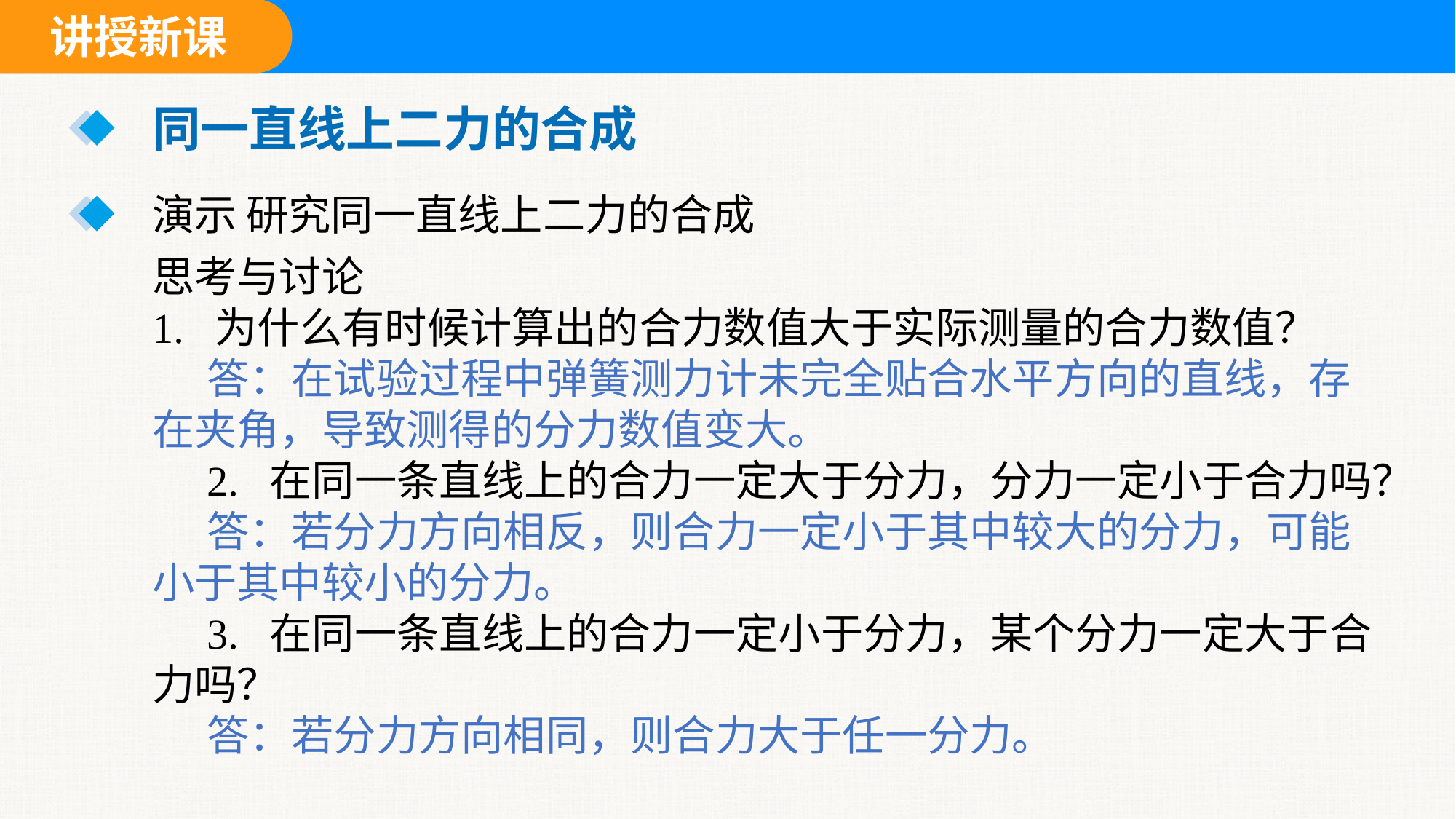

同一直线上二力的合成

演示 研究同一直线上二力的合成

思考与讨论
1.  为什么有时候计算出的合力数值大于实际测量的合力数值？
答：在试验过程中弹簧测力计未完全贴合水平方向的直线，存在夹角，导致测得的分力数值变大。
2.  在同一条直线上的合力一定大于分力，分力一定小于合力吗？
答：若分力方向相反，则合力一定小于其中较大的分力，可能小于其中较小的分力。
3.  在同一条直线上的合力一定小于分力，某个分力一定大于合力吗？
答：若分力方向相同，则合力大于任一分力。